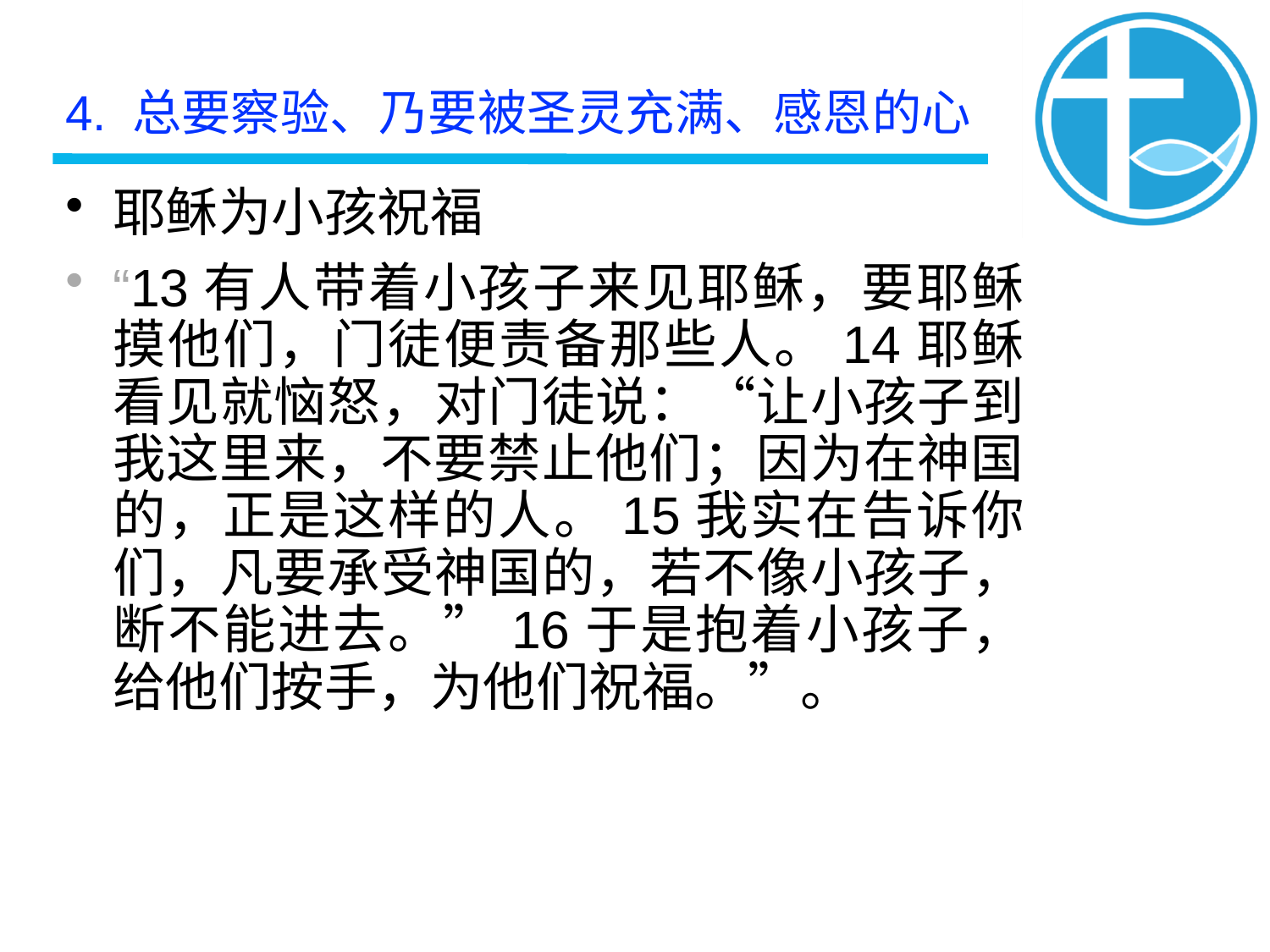

4. 总要察验、乃要被圣灵充满、感恩的心
耶稣为小孩祝福
“13有人带着小孩子来见耶稣，要耶稣摸他们，门徒便责备那些人。14耶稣看见就恼怒，对门徒说：“让小孩子到我这里来，不要禁止他们；因为在神国的，正是这样的人。15我实在告诉你们，凡要承受神国的，若不像小孩子，断不能进去。”16于是抱着小孩子，给他们按手，为他们祝福。”。